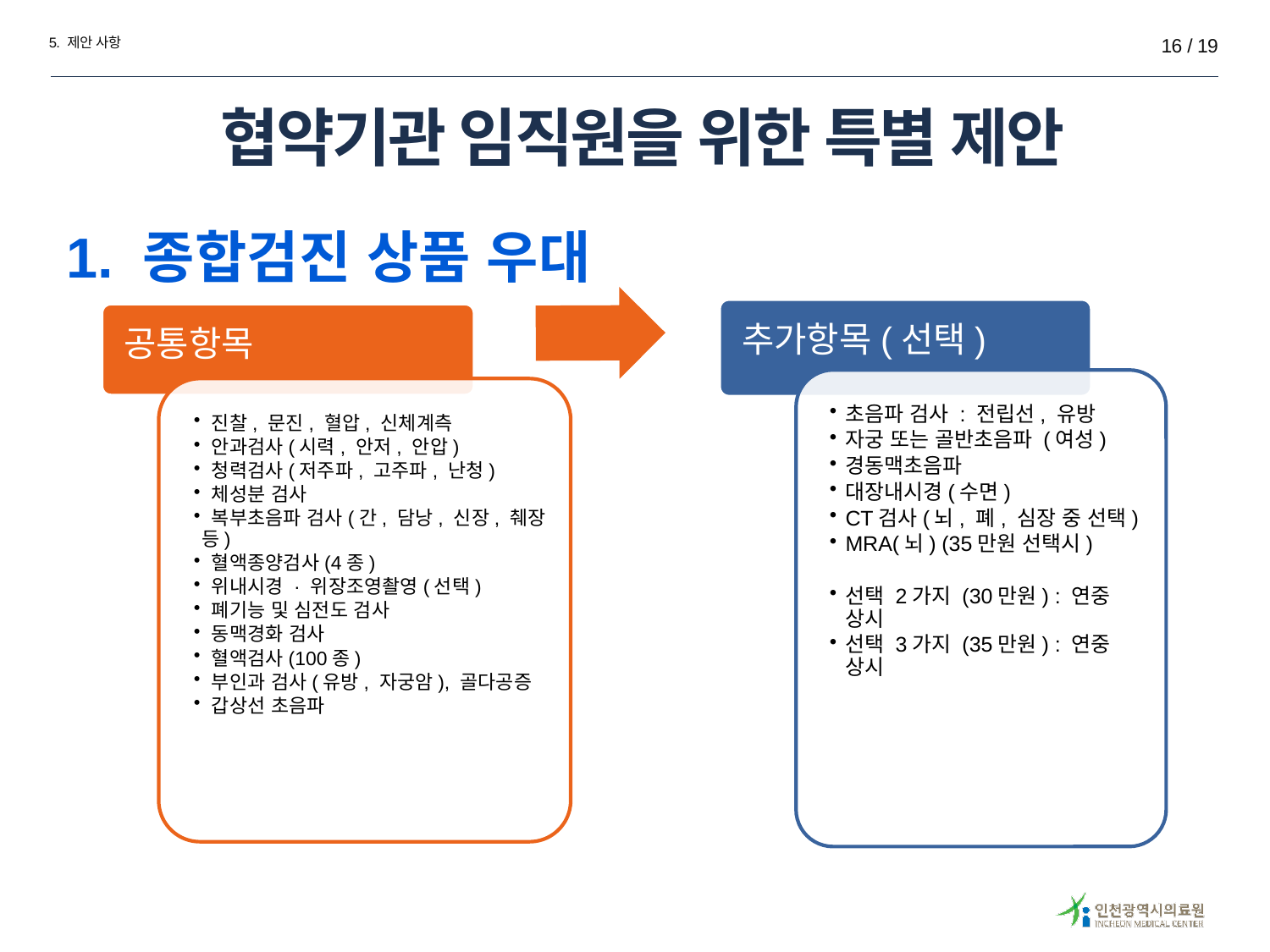

5. 제안 사항
16 / 19
# 협약기관 임직원을 위한 특별 제안
1. 종합검진 상품 우대
공통항목
 진찰, 문진, 혈압, 신체계측
 안과검사(시력, 안저, 안압)
 청력검사(저주파, 고주파, 난청)
 체성분 검사
 복부초음파 검사(간, 담낭, 신장, 췌장 등)
 혈액종양검사(4종)
 위내시경 · 위장조영촬영(선택)
 폐기능 및 심전도 검사
 동맥경화 검사
 혈액검사(100종)
 부인과 검사(유방, 자궁암), 골다공증
 갑상선 초음파

추가항목(선택)
초음파 검사 : 전립선, 유방
자궁 또는 골반초음파 (여성)
경동맥초음파
대장내시경(수면)
CT검사(뇌, 폐, 심장 중 선택)
MRA(뇌) (35만원 선택시)

선택 2가지 (30만원) : 연중 상시
선택 3가지 (35만원) : 연중 상시